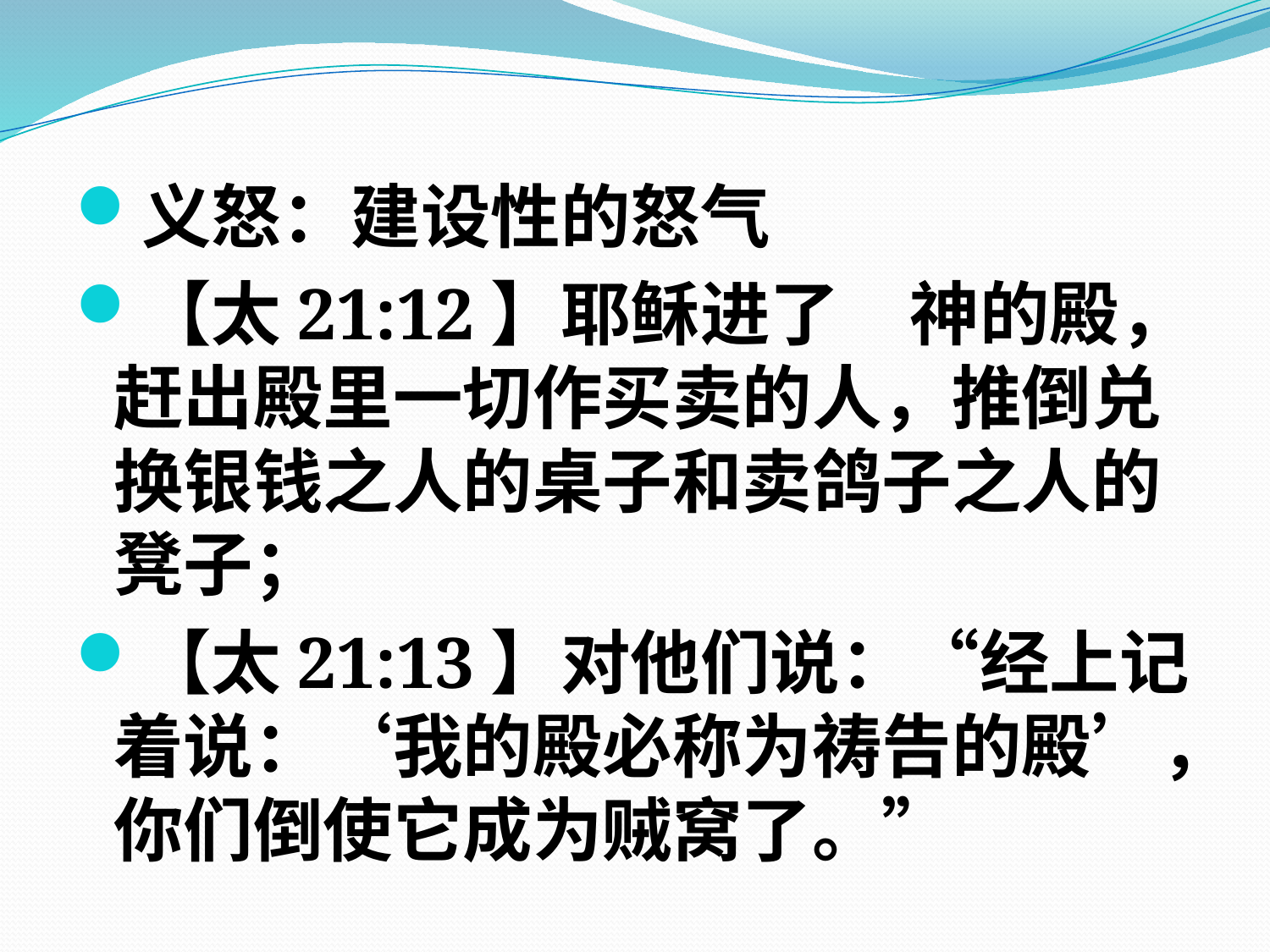

义怒：建设性的怒气
【太21:12】耶稣进了　神的殿，赶出殿里一切作买卖的人，推倒兑换银钱之人的桌子和卖鸽子之人的凳子；
【太21:13】对他们说：“经上记着说：‘我的殿必称为祷告的殿’，你们倒使它成为贼窝了。”